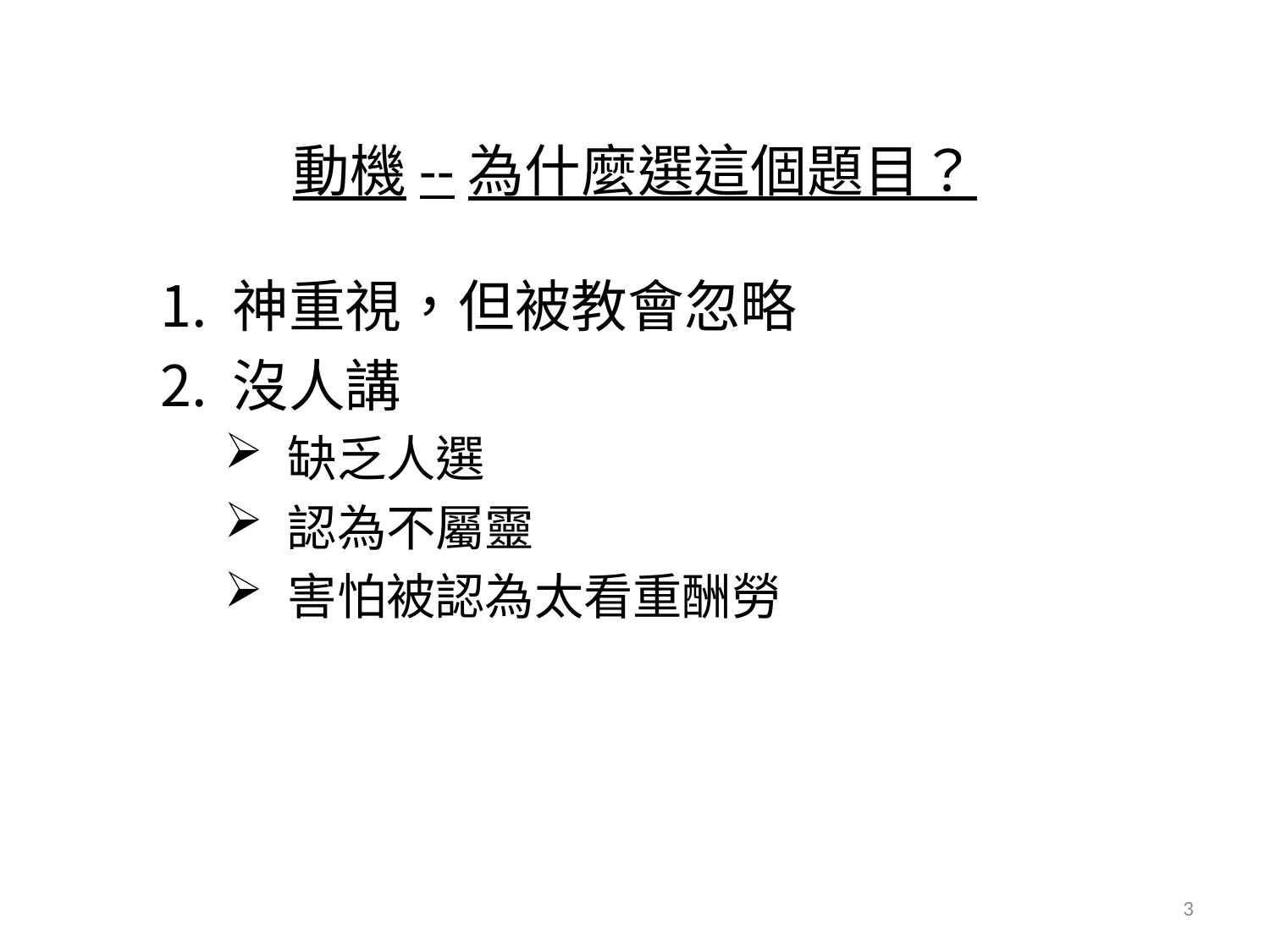

# 動機--為什麼選這個題目？
神重視，但被教會忽略
沒人講
缺乏人選
認為不屬靈
害怕被認為太看重酬勞

3